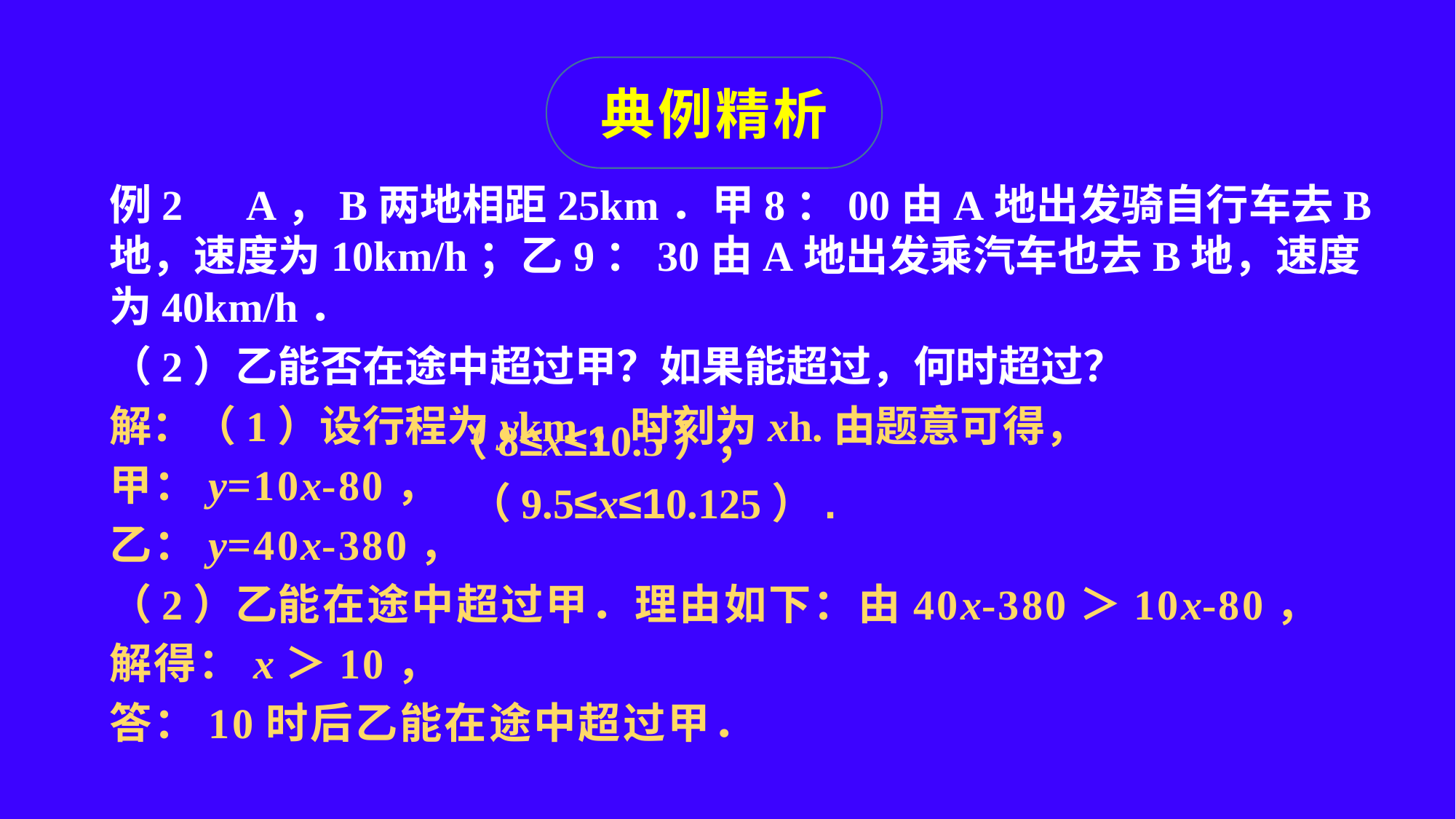

典例精析
例2      A，B两地相距25km．甲8：00由A地出发骑自行车去B地，速度为10km/h；乙9：30由A地出发乘汽车也去B地，速度为40km/h．
（2）乙能否在途中超过甲？如果能超过，何时超过？
解：（1）设行程为ykm，时刻为xh.由题意可得，
甲：y=10x-80，
乙：y=40x-380，
（2）乙能在途中超过甲．理由如下：由40x-380＞10x-80，
解得：x＞10，
答：10时后乙能在途中超过甲．
（8≤x≤10.5）；
（9.5≤x≤10.125）.